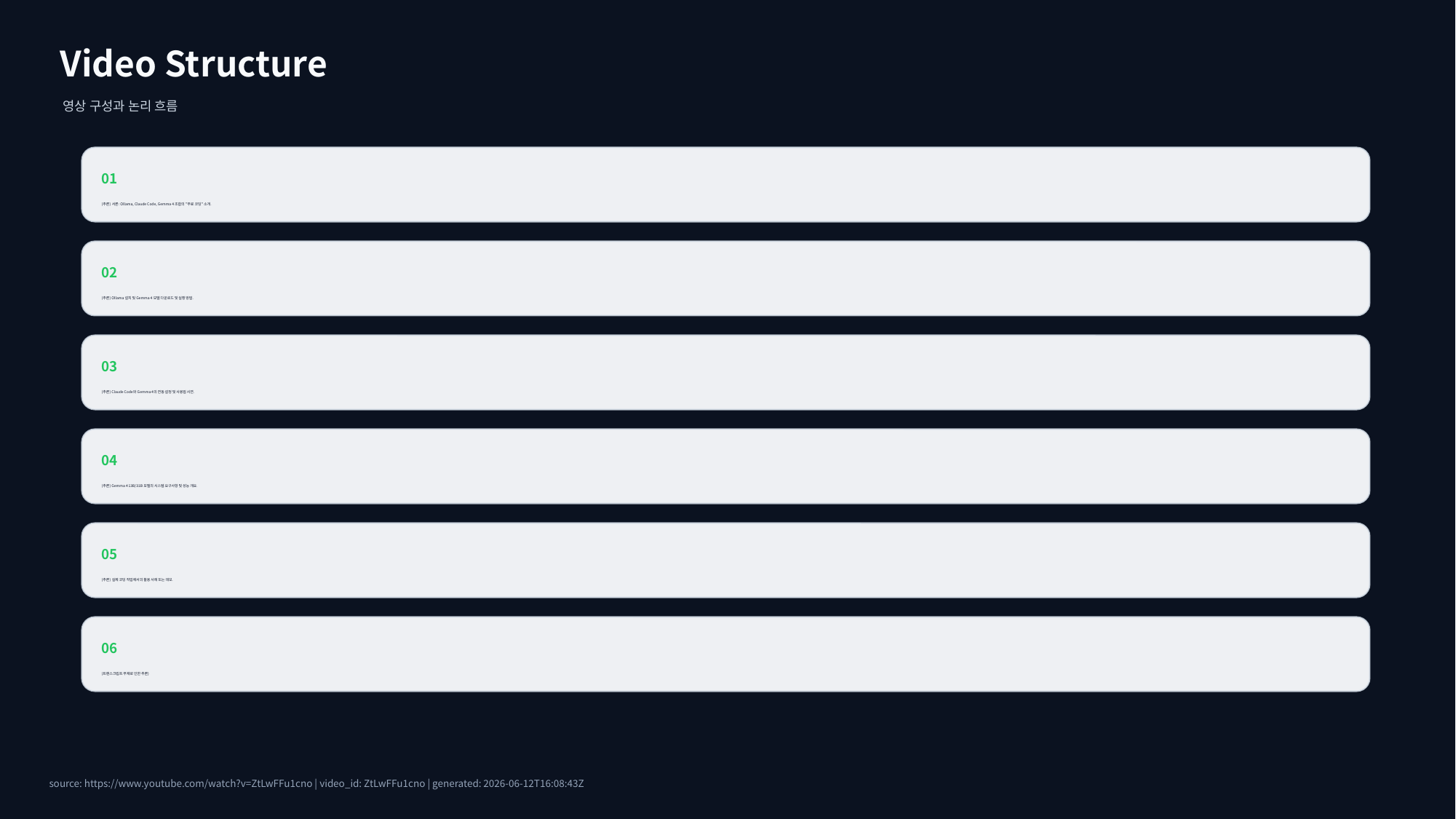

Video Structure
영상 구성과 논리 흐름

01
(추론) 서론: Ollama, Claude Code, Gemma 4 조합의 "무료 코딩" 소개.

02
(추론) Ollama 설치 및 Gemma 4 모델 다운로드 및 실행 방법.

03
(추론) Claude Code와 Gemma 4의 연동 설정 및 사용법 시연.

04
(추론) Gemma 4 13B/31B 모델의 시스템 요구사항 및 성능 개요.

05
(추론) 실제 코딩 작업에서의 활용 사례 또는 데모.

06
(트랜스크립트 부재로 인한 추론)
source: https://www.youtube.com/watch?v=ZtLwFFu1cno | video_id: ZtLwFFu1cno | generated: 2026-06-12T16:08:43Z